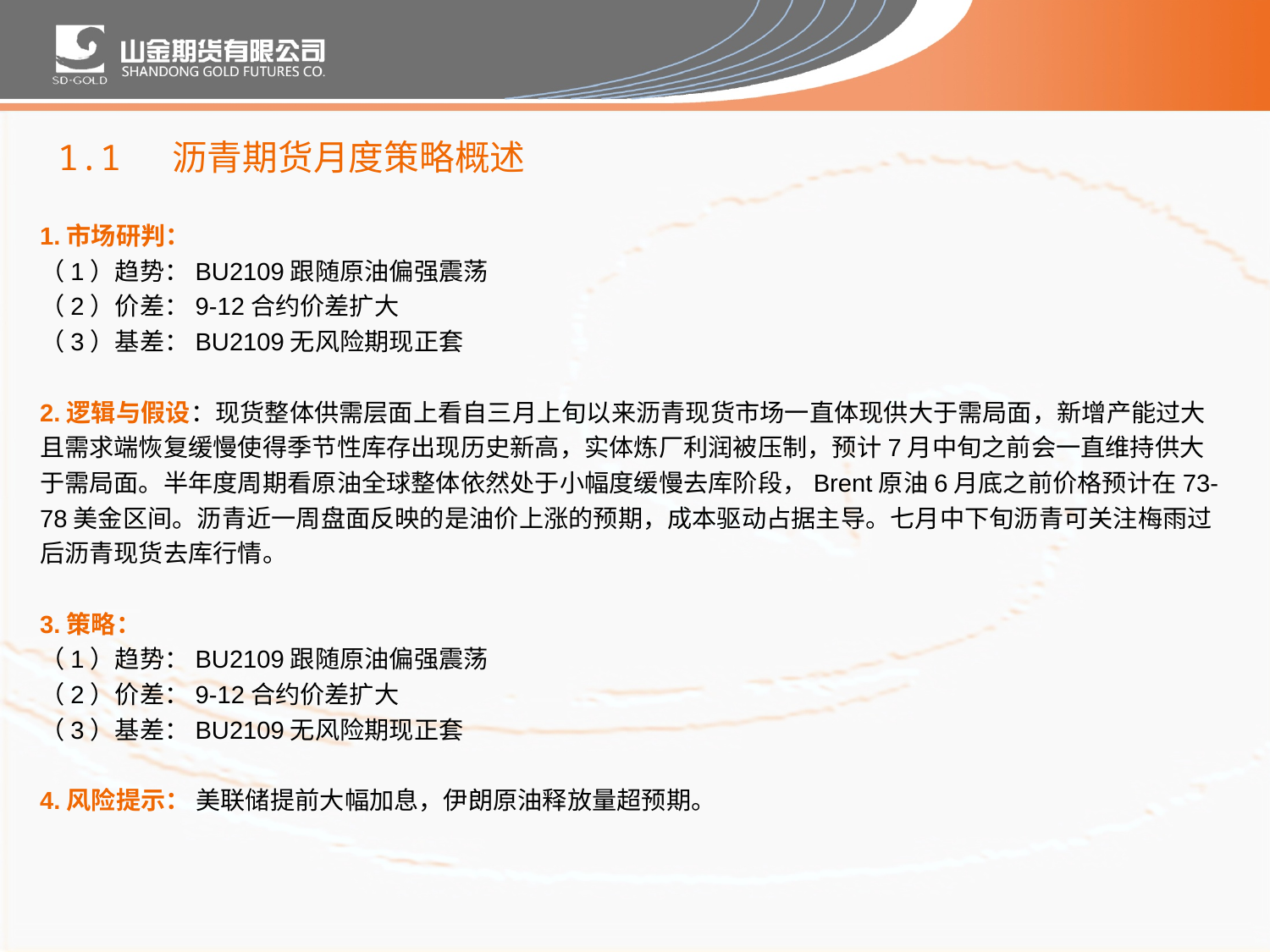

1.1  沥青期货月度策略概述
1.市场研判：
（1）趋势：BU2109跟随原油偏强震荡
（2）价差：9-12合约价差扩大
（3）基差：BU2109无风险期现正套

2.逻辑与假设：现货整体供需层面上看自三月上旬以来沥青现货市场一直体现供大于需局面，新增产能过大且需求端恢复缓慢使得季节性库存出现历史新高，实体炼厂利润被压制，预计7月中旬之前会一直维持供大于需局面。半年度周期看原油全球整体依然处于小幅度缓慢去库阶段，Brent原油6月底之前价格预计在73-78美金区间。沥青近一周盘面反映的是油价上涨的预期，成本驱动占据主导。七月中下旬沥青可关注梅雨过后沥青现货去库行情。

3.策略：
（1）趋势：BU2109跟随原油偏强震荡
（2）价差：9-12合约价差扩大
（3）基差：BU2109无风险期现正套

4.风险提示： 美联储提前大幅加息，伊朗原油释放量超预期。